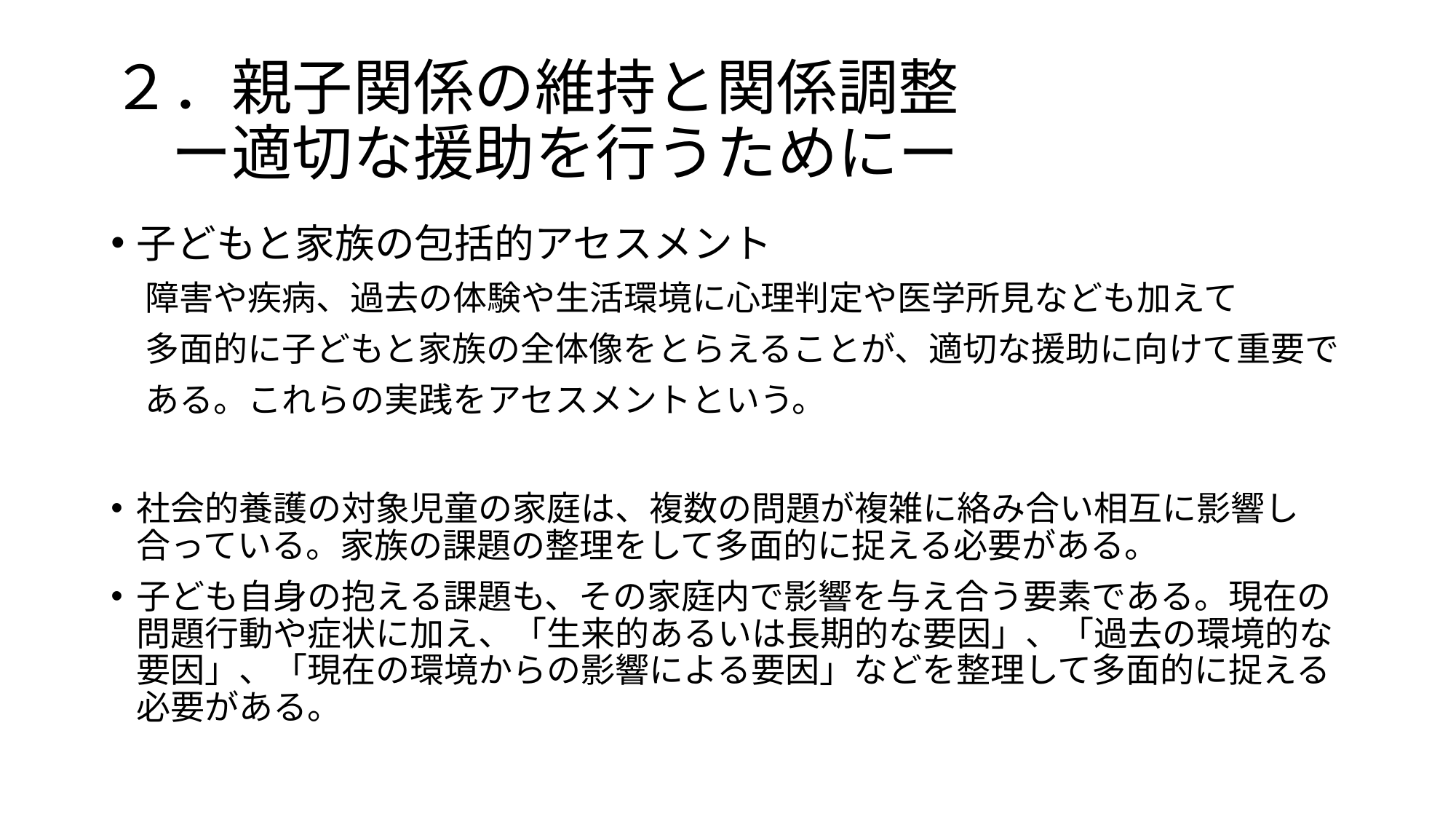

# ２．親子関係の維持と関係調整 　ー適切な援助を行うためにー
子どもと家族の包括的アセスメント
　障害や疾病、過去の体験や生活環境に心理判定や医学所見なども加えて
　多面的に子どもと家族の全体像をとらえることが、適切な援助に向けて重要で
　ある。これらの実践をアセスメントという。

社会的養護の対象児童の家庭は、複数の問題が複雑に絡み合い相互に影響し合っている。家族の課題の整理をして多面的に捉える必要がある。
子ども自身の抱える課題も、その家庭内で影響を与え合う要素である。現在の問題行動や症状に加え、「生来的あるいは長期的な要因」、「過去の環境的な要因」、「現在の環境からの影響による要因」などを整理して多面的に捉える必要がある。